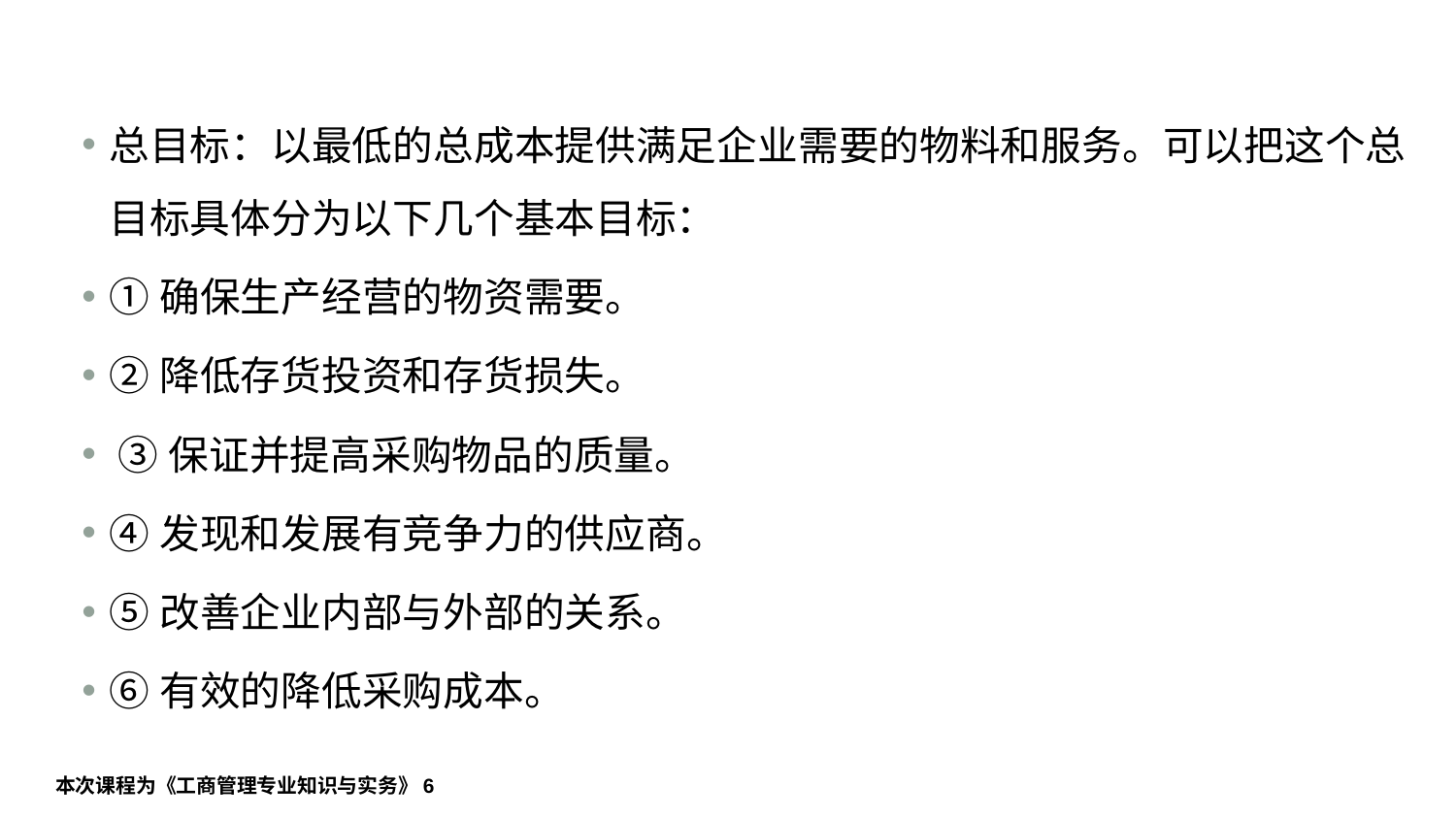

#
总目标：以最低的总成本提供满足企业需要的物料和服务。可以把这个总目标具体分为以下几个基本目标：
①确保生产经营的物资需要。
②降低存货投资和存货损失。
 ③保证并提高采购物品的质量。
④发现和发展有竞争力的供应商。
⑤改善企业内部与外部的关系。
⑥有效的降低采购成本。